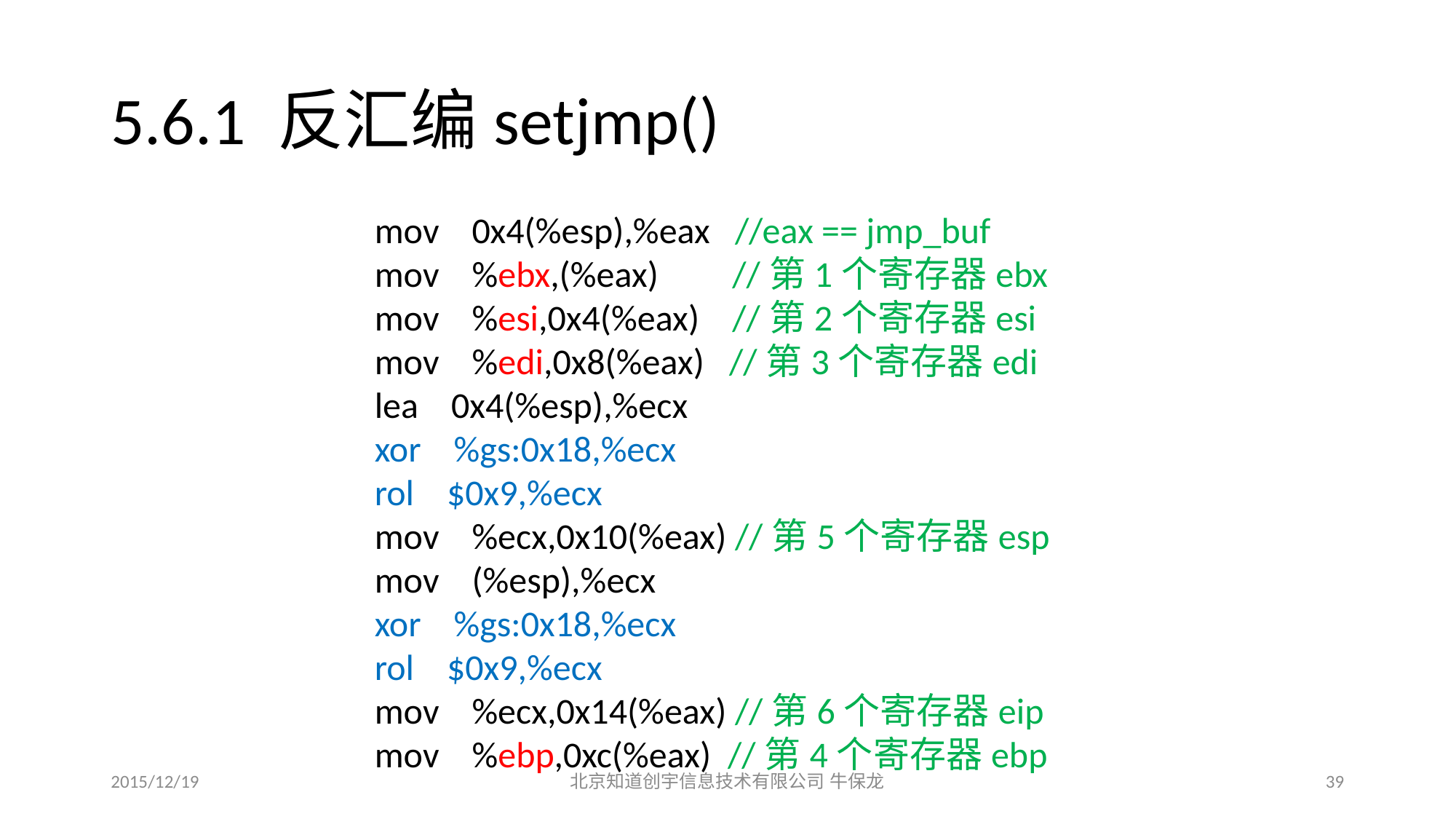

# 5.6.1 反汇编setjmp()
mov    0x4(%esp),%eax   //eax == jmp_buf
mov    %ebx,(%eax)         //第1个寄存器ebx
mov    %esi,0x4(%eax)    //第2个寄存器esi
mov    %edi,0x8(%eax)   //第3个寄存器edi
lea    0x4(%esp),%ecx
xor    %gs:0x18,%ecx
rol    $0x9,%ecx
mov    %ecx,0x10(%eax) //第5个寄存器esp
mov    (%esp),%ecx
xor    %gs:0x18,%ecx
rol    $0x9,%ecx
mov    %ecx,0x14(%eax) //第6个寄存器eip
mov    %ebp,0xc(%eax)  //第4个寄存器ebp
2015/12/19
北京知道创宇信息技术有限公司 牛保龙
39